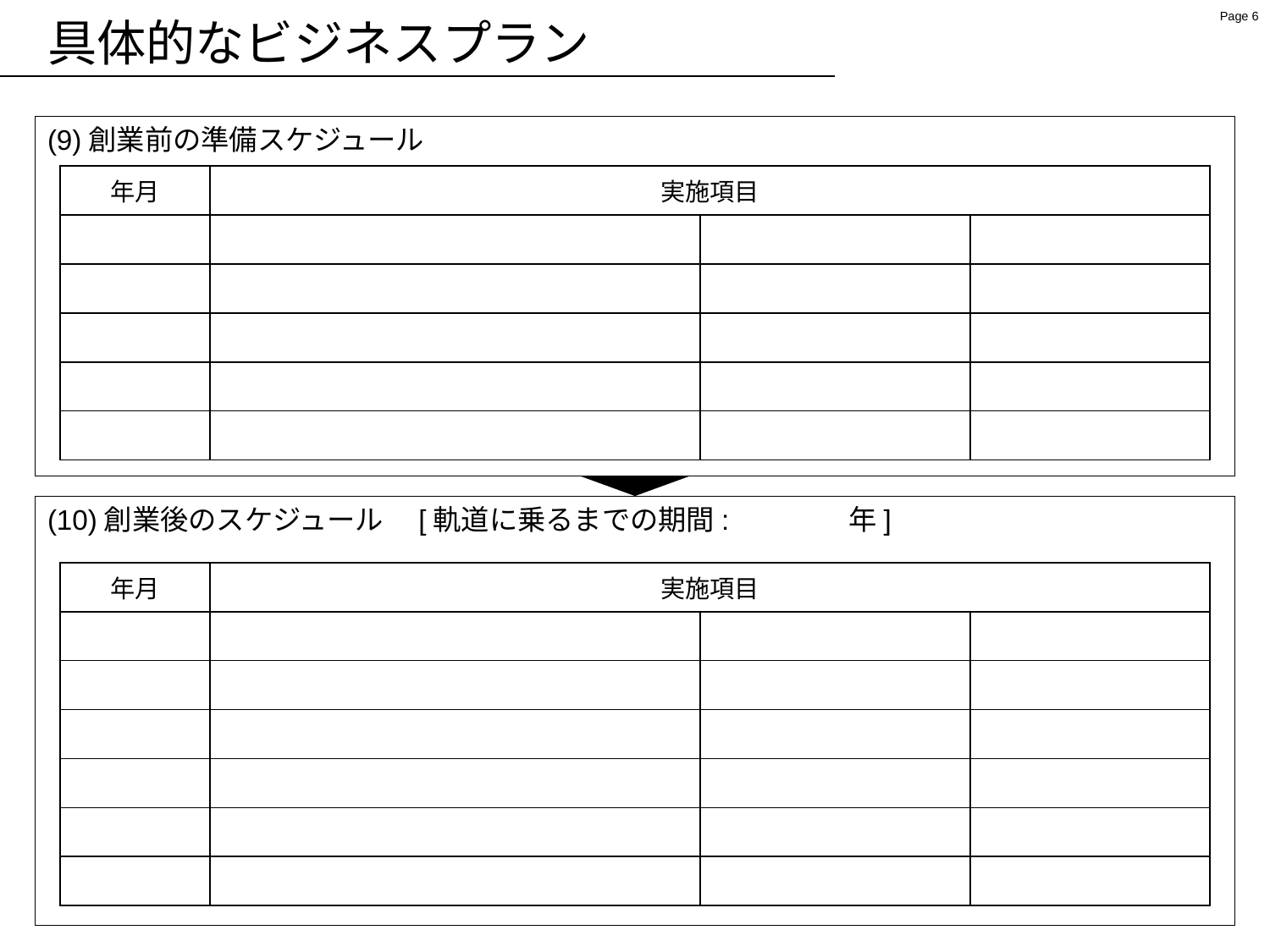

# 具体的なビジネスプラン
(9)創業前の準備スケジュール
| 年月 | 実施項目 |  |  |
| --- | --- | --- | --- |
|  |  |  |  |
|  |  |  |  |
|  |  |  |  |
|  |  |  |  |
|  |  |  |  |

(10)創業後のスケジュール　[軌道に乗るまでの期間:　　　　年]
| 年月 | 実施項目 |  |  |
| --- | --- | --- | --- |
|  |  |  |  |
|  |  |  |  |
|  |  |  |  |
|  |  |  |  |
|  |  |  |  |
|  |  |  |  |